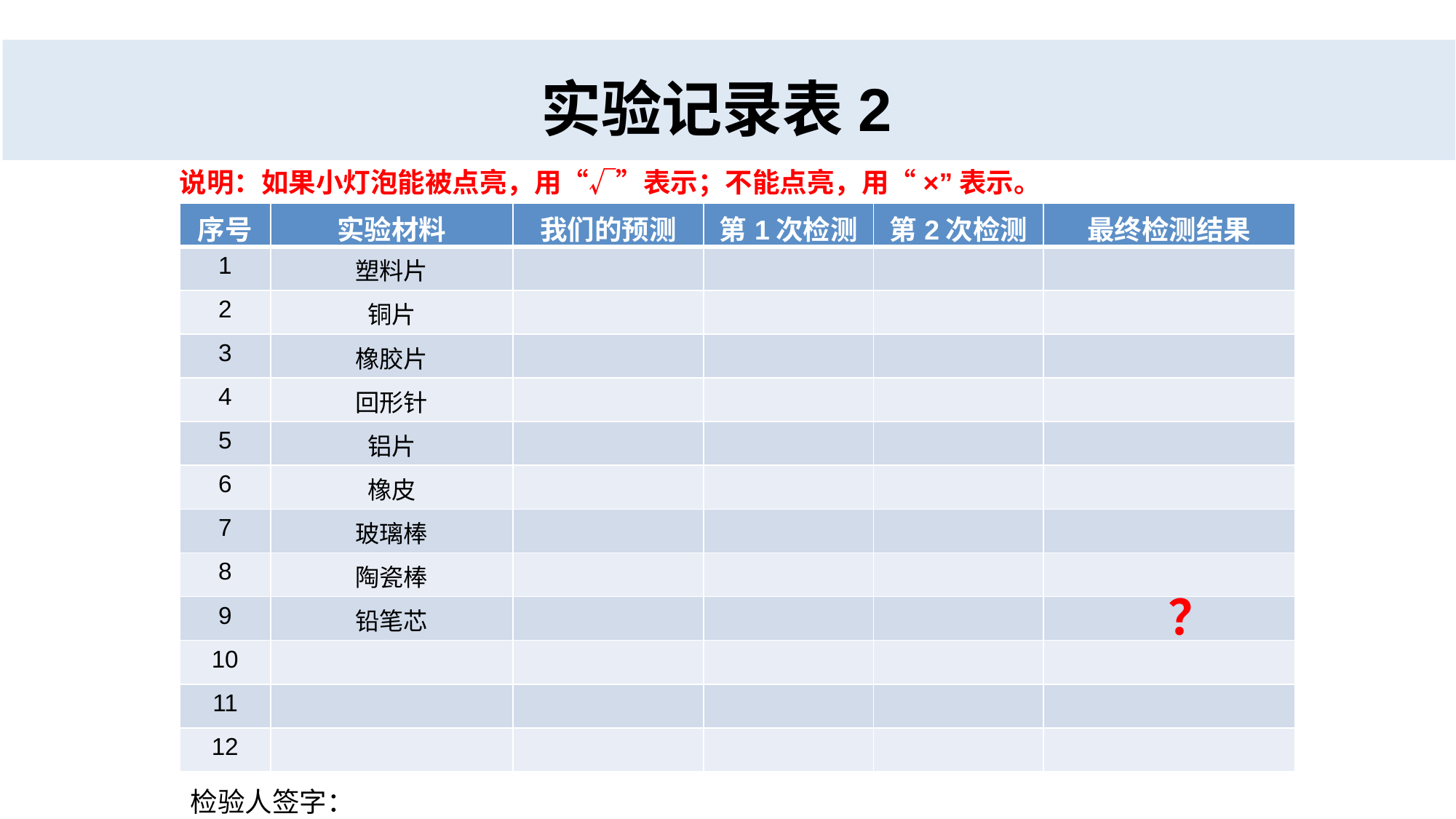

实验记录表2
说明：如果小灯泡能被点亮，用“√”表示；不能点亮，用“×”表示。
| 序号 | 实验材料 | 我们的预测 | 第1次检测 | 第2次检测 | 最终检测结果 |
| --- | --- | --- | --- | --- | --- |
| 1 | 塑料片 |  |  |  |  |
| 2 | 铜片 |  |  |  |  |
| 3 | 橡胶片 |  |  |  |  |
| 4 | 回形针 |  |  |  |  |
| 5 | 铝片 |  |  |  |  |
| 6 | 橡皮 |  |  |  |  |
| 7 | 玻璃棒 |  |  |  |  |
| 8 | 陶瓷棒 |  |  |  |  |
| 9 | 铅笔芯 |  |  |  |  |
| 10 |  |  |  |  |  |
| 11 |  |  |  |  |  |
| 12 |  |  |  |  |  |
？
检验人签字：